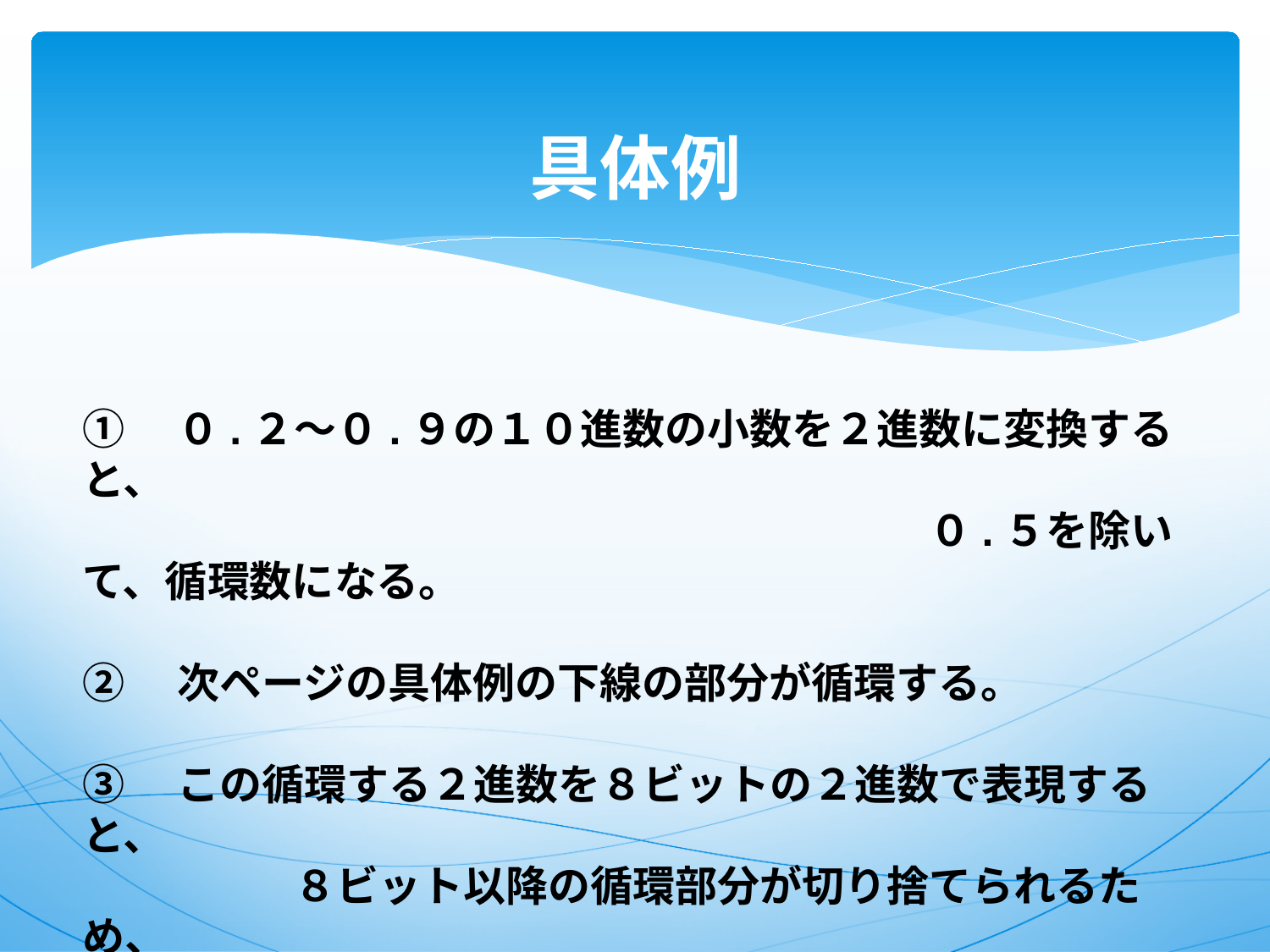

# 具体例
①　０.２～０.９の１０進数の小数を２進数に変換すると、
　　　　　　　　　　　　　　　　　　　　０.５を除いて、循環数になる。

②　次ページの具体例の下線の部分が循環する。

③　この循環する２進数を８ビットの２進数で表現すると、
　　　　　８ビット以降の循環部分が切り捨てられるため、
　　　　　　　　　　　　　　　　　　　　　　　　丸め誤差が発生する。